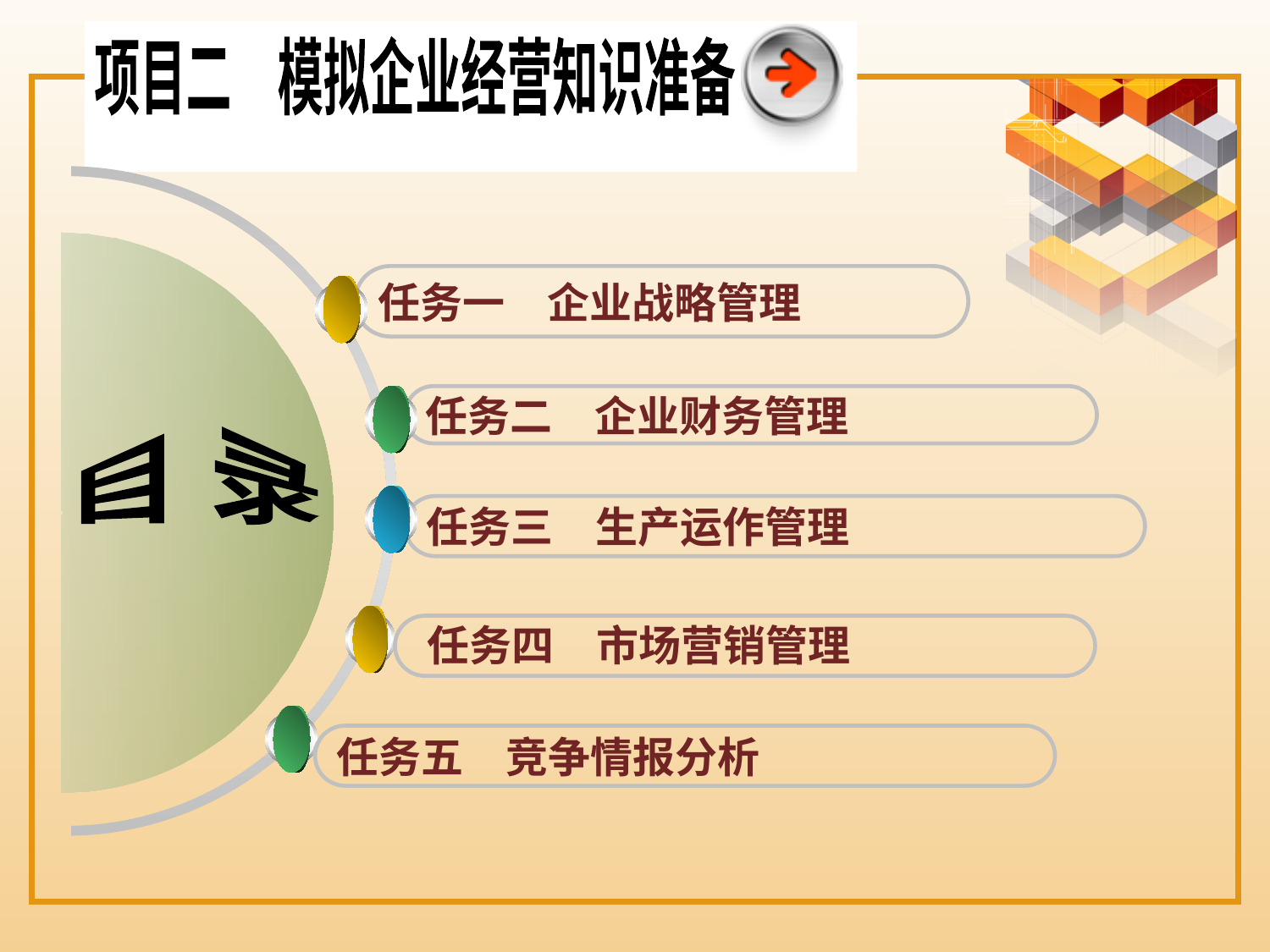

项目二　模拟企业经营知识准备

任务一　企业战略管理

任务二　企业财务管理
目 录

任务三　生产运作管理

任务四　市场营销管理

任务五　竞争情报分析